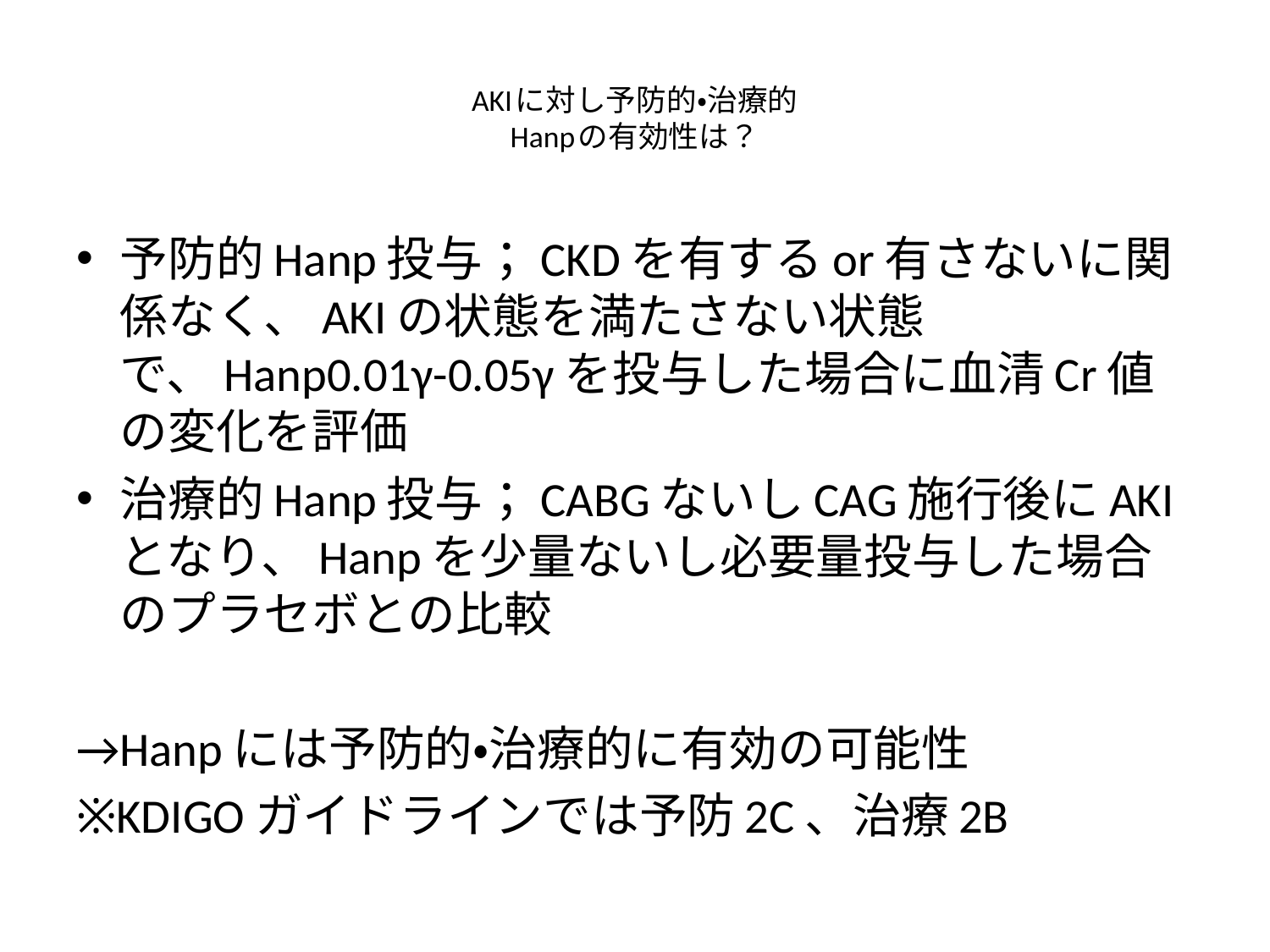

# AKIに対し予防的・治療的 Hanpの有効性は？
予防的Hanp投与；CKDを有するor有さないに関係なく、AKIの状態を満たさない状態で、Hanp0.01γ-0.05γを投与した場合に血清Cr値の変化を評価
治療的Hanp投与；CABGないしCAG施行後にAKIとなり、Hanpを少量ないし必要量投与した場合のプラセボとの比較

→Hanpには予防的・治療的に有効の可能性
※KDIGOガイドラインでは予防2C、治療2B